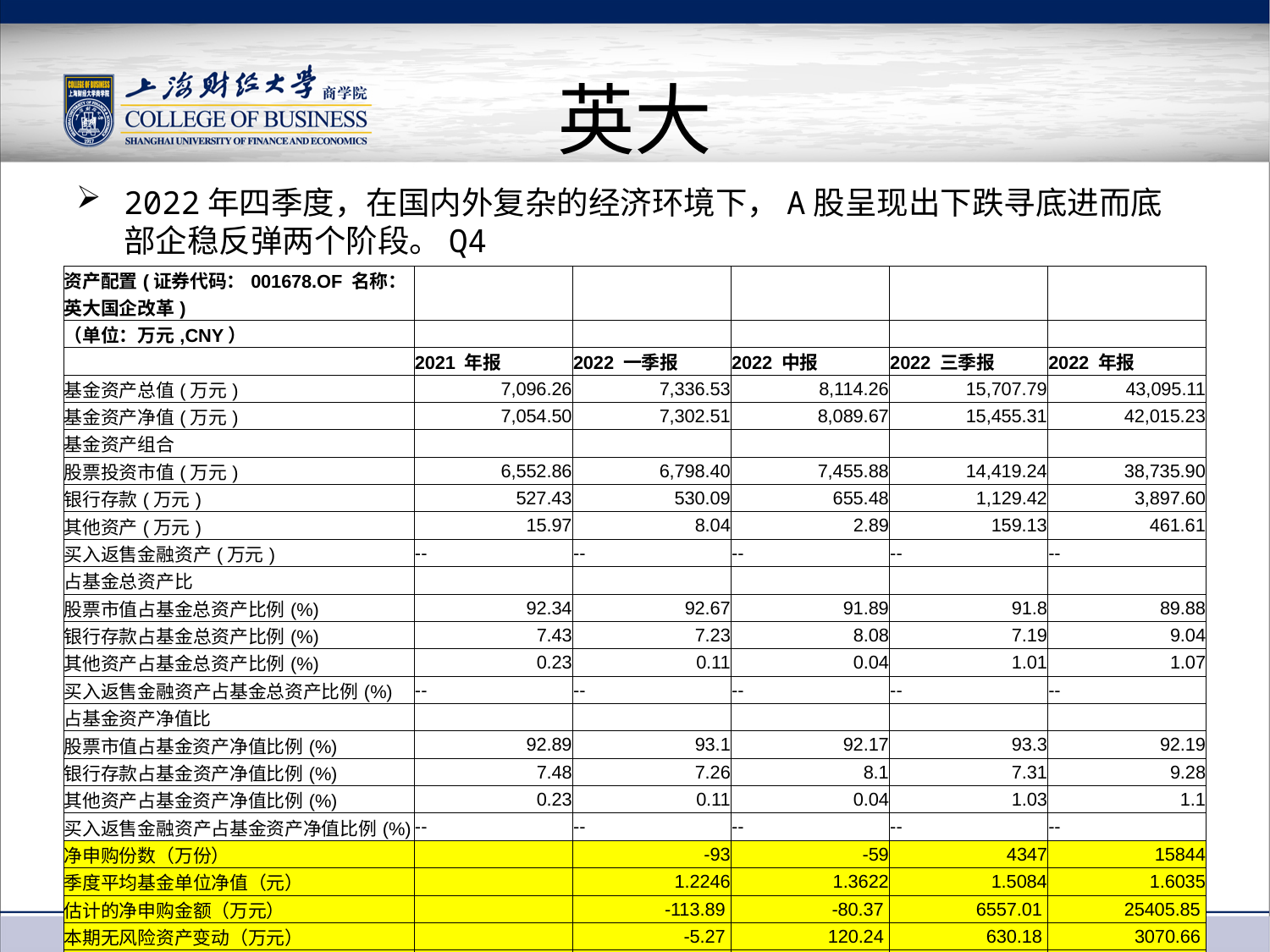

# 英大
2022年四季度，在国内外复杂的经济环境下，A股呈现出下跌寻底进而底部企稳反弹两个阶段。Q4

| 资产配置(证券代码：001678.OF 名称：英大国企改革) |  |  |  |  |  |
| --- | --- | --- | --- | --- | --- |
| （单位：万元,CNY） |  |  |  |  |  |
|  | 2021 年报 | 2022 一季报 | 2022 中报 | 2022 三季报 | 2022 年报 |
| 基金资产总值(万元) | 7,096.26 | 7,336.53 | 8,114.26 | 15,707.79 | 43,095.11 |
| 基金资产净值(万元) | 7,054.50 | 7,302.51 | 8,089.67 | 15,455.31 | 42,015.23 |
| 基金资产组合 |  |  |  |  |  |
| 股票投资市值(万元) | 6,552.86 | 6,798.40 | 7,455.88 | 14,419.24 | 38,735.90 |
| 银行存款(万元) | 527.43 | 530.09 | 655.48 | 1,129.42 | 3,897.60 |
| 其他资产(万元) | 15.97 | 8.04 | 2.89 | 159.13 | 461.61 |
| 买入返售金融资产(万元) | -- | -- | -- | -- | -- |
| 占基金总资产比 |  |  |  |  |  |
| 股票市值占基金总资产比例(%) | 92.34 | 92.67 | 91.89 | 91.8 | 89.88 |
| 银行存款占基金总资产比例(%) | 7.43 | 7.23 | 8.08 | 7.19 | 9.04 |
| 其他资产占基金总资产比例(%) | 0.23 | 0.11 | 0.04 | 1.01 | 1.07 |
| 买入返售金融资产占基金总资产比例(%) | -- | -- | -- | -- | -- |
| 占基金资产净值比 |  |  |  |  |  |
| 股票市值占基金资产净值比例(%) | 92.89 | 93.1 | 92.17 | 93.3 | 92.19 |
| 银行存款占基金资产净值比例(%) | 7.48 | 7.26 | 8.1 | 7.31 | 9.28 |
| 其他资产占基金资产净值比例(%) | 0.23 | 0.11 | 0.04 | 1.03 | 1.1 |
| 买入返售金融资产占基金资产净值比例(%) | -- | -- | -- | -- | -- |
| 净申购份数（万份） |  | -93 | -59 | 4347 | 15844 |
| 季度平均基金单位净值（元） |  | 1.2246 | 1.3622 | 1.5084 | 1.6035 |
| 估计的净申购金额（万元） |  | -113.89 | -80.37 | 6557.01 | 25405.85 |
| 本期无风险资产变动（万元） |  | -5.27 | 120.24 | 630.18 | 3070.66 |
| 股票净增持=净申购-无风险资产金额变化（万元） |  | -108.62 | -200.61 | 5926.83 | 22335.19 |